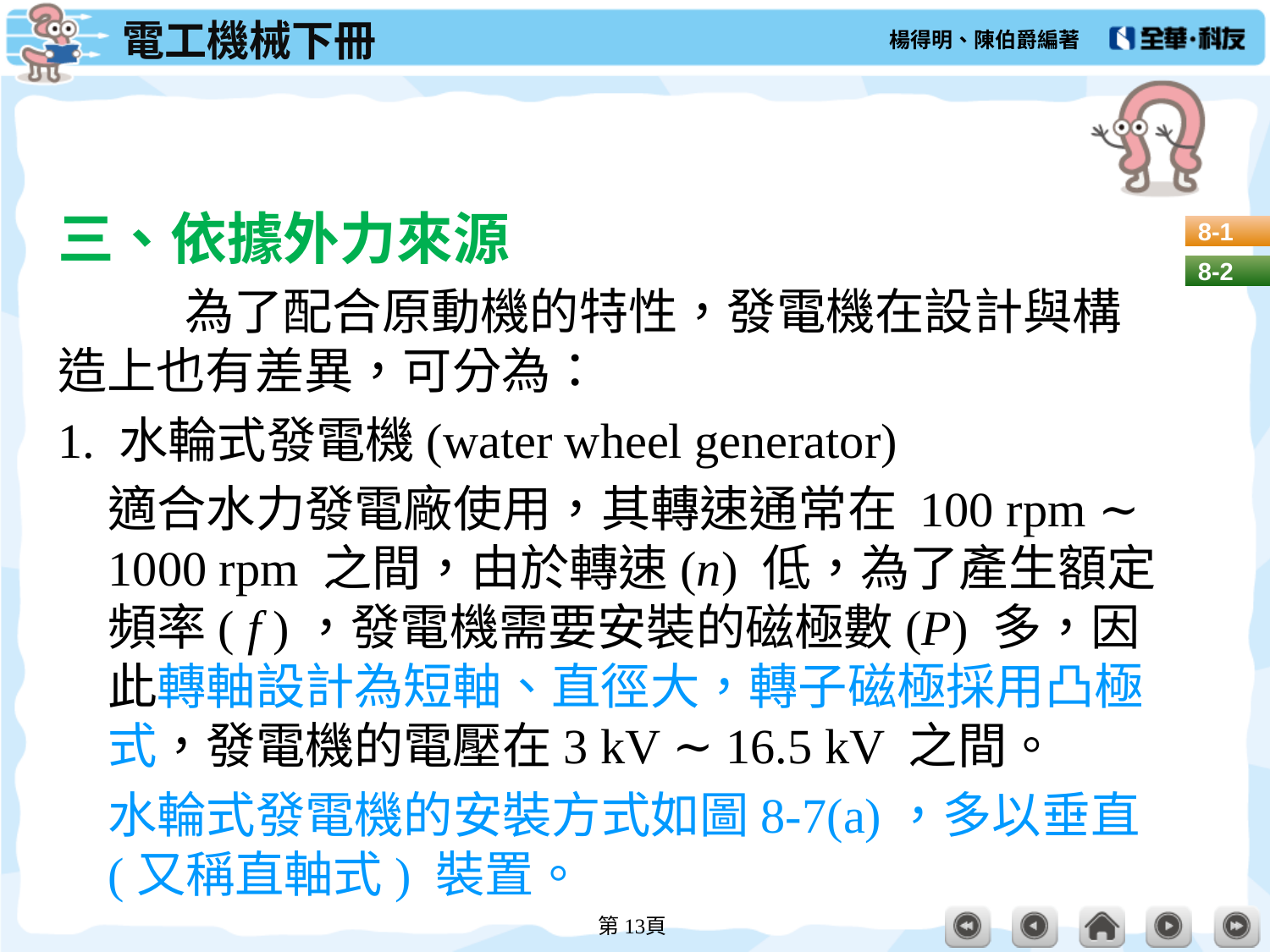

#
三、依據外力來源
	為了配合原動機的特性，發電機在設計與構造上也有差異，可分為：
1. 水輪式發電機(water wheel generator)
適合水力發電廠使用，其轉速通常在 100 rpm ∼ 1000 rpm 之間，由於轉速(n) 低，為了產生額定頻率( f )，發電機需要安裝的磁極數(P) 多，因此轉軸設計為短軸、直徑大，轉子磁極採用凸極式，發電機的電壓在3 kV ∼ 16.5 kV 之間。
水輪式發電機的安裝方式如圖8-7(a)，多以垂直(又稱直軸式) 裝置。